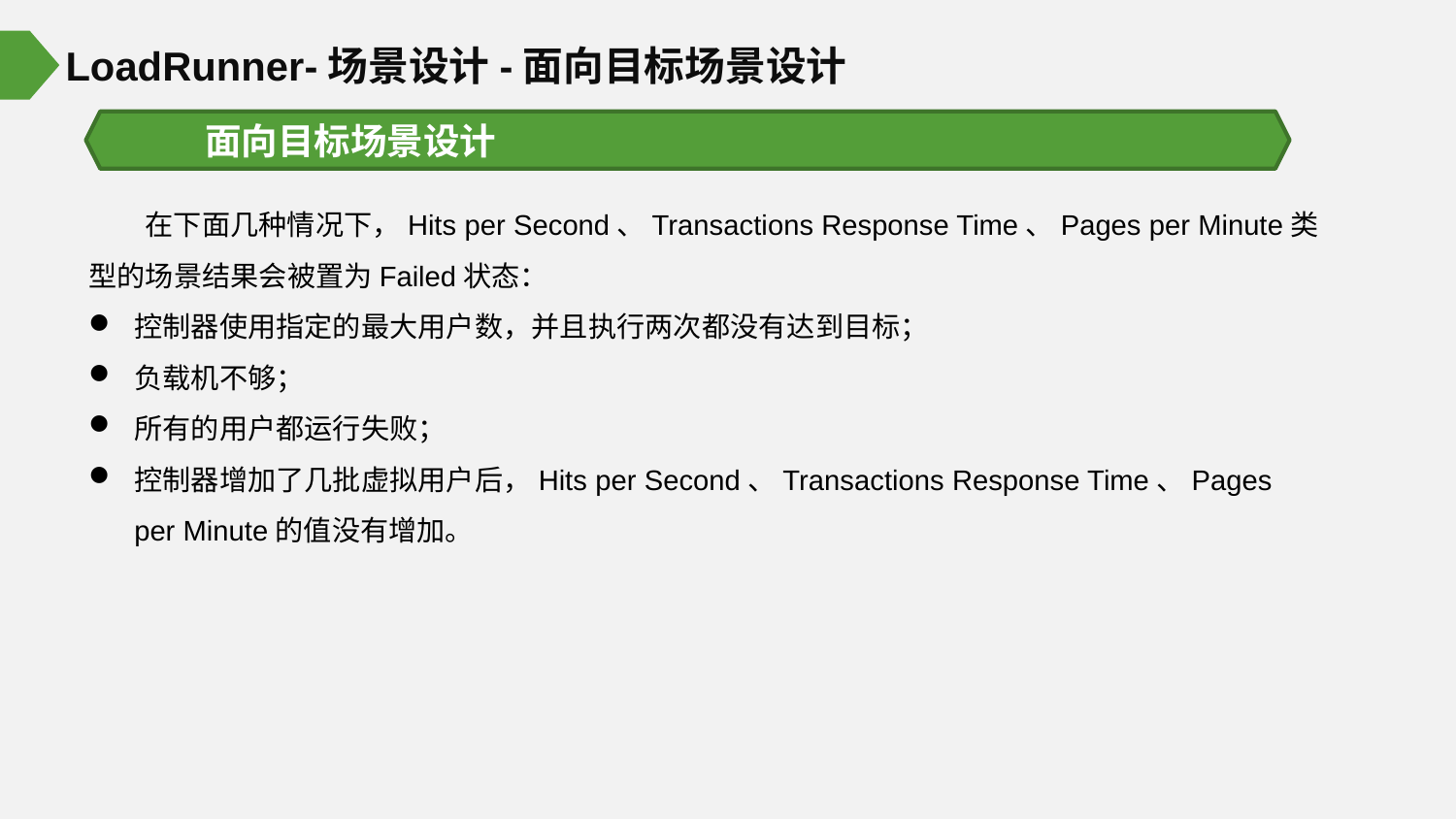

LoadRunner-场景设计-面向目标场景设计
面向目标场景设计
在下面几种情况下，Hits per Second、Transactions Response Time、Pages per Minute类型的场景结果会被置为Failed状态：
控制器使用指定的最大用户数，并且执行两次都没有达到目标；
负载机不够；
所有的用户都运行失败；
控制器增加了几批虚拟用户后，Hits per Second、Transactions Response Time、Pages per Minute的值没有增加。